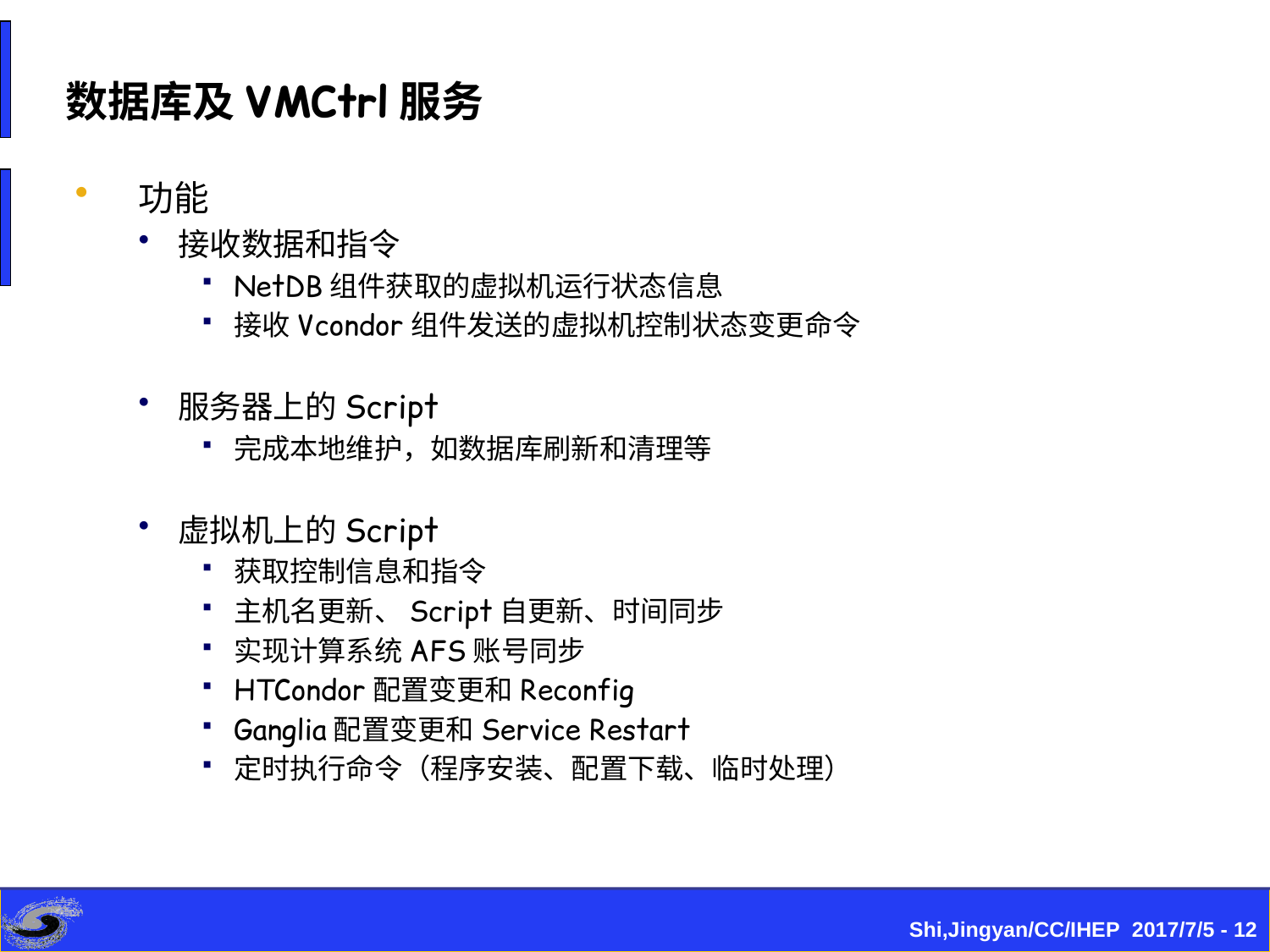

数据库及VMCtrl服务
功能
接收数据和指令
NetDB组件获取的虚拟机运行状态信息
接收Vcondor组件发送的虚拟机控制状态变更命令

服务器上的Script
完成本地维护，如数据库刷新和清理等

虚拟机上的Script
获取控制信息和指令
主机名更新、Script自更新、时间同步
实现计算系统AFS账号同步
HTCondor配置变更和Reconfig
Ganglia配置变更和Service Restart
定时执行命令（程序安装、配置下载、临时处理）

Shi,Jingyan/CC/IHEP  2017/7/5 - 12